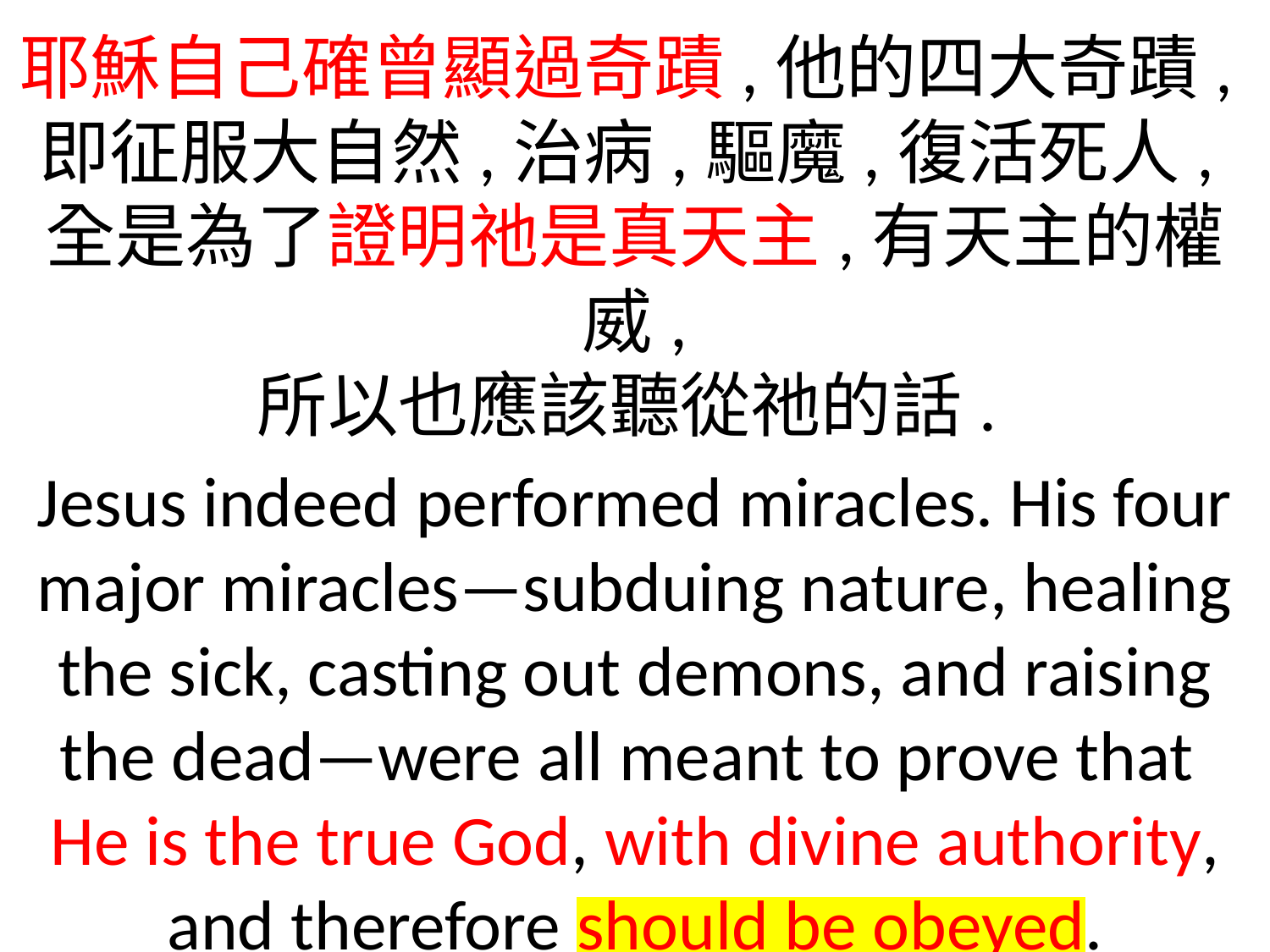

耶穌自己確曾顯過奇蹟,他的四大奇蹟,即征服大自然,治病,驅魔,復活死人,全是為了證明祂是真天主,有天主的權威,
所以也應該聽從祂的話.
Jesus indeed performed miracles. His four major miracles—subduing nature, healing the sick, casting out demons, and raising the dead—were all meant to prove that
He is the true God, with divine authority, and therefore should be obeyed.